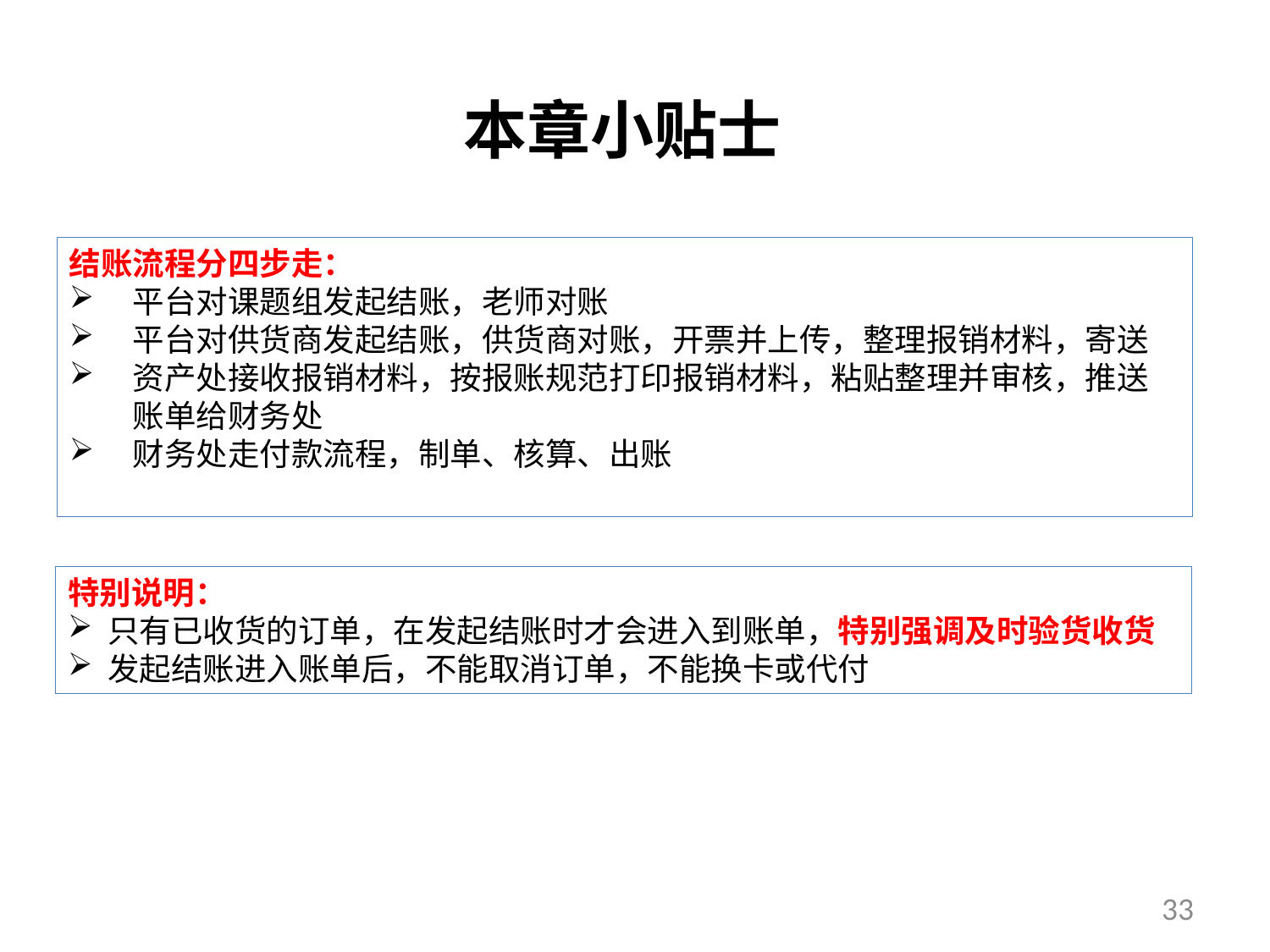

本章小贴士
结账流程分四步走：
平台对课题组发起结账，老师对账
平台对供货商发起结账，供货商对账，开票并上传，整理报销材料，寄送
资产处接收报销材料，按报账规范打印报销材料，粘贴整理并审核，推送账单给财务处
财务处走付款流程，制单、核算、出账

特别说明：
只有已收货的订单，在发起结账时才会进入到账单，特别强调及时验货收货
发起结账进入账单后，不能取消订单，不能换卡或代付
33